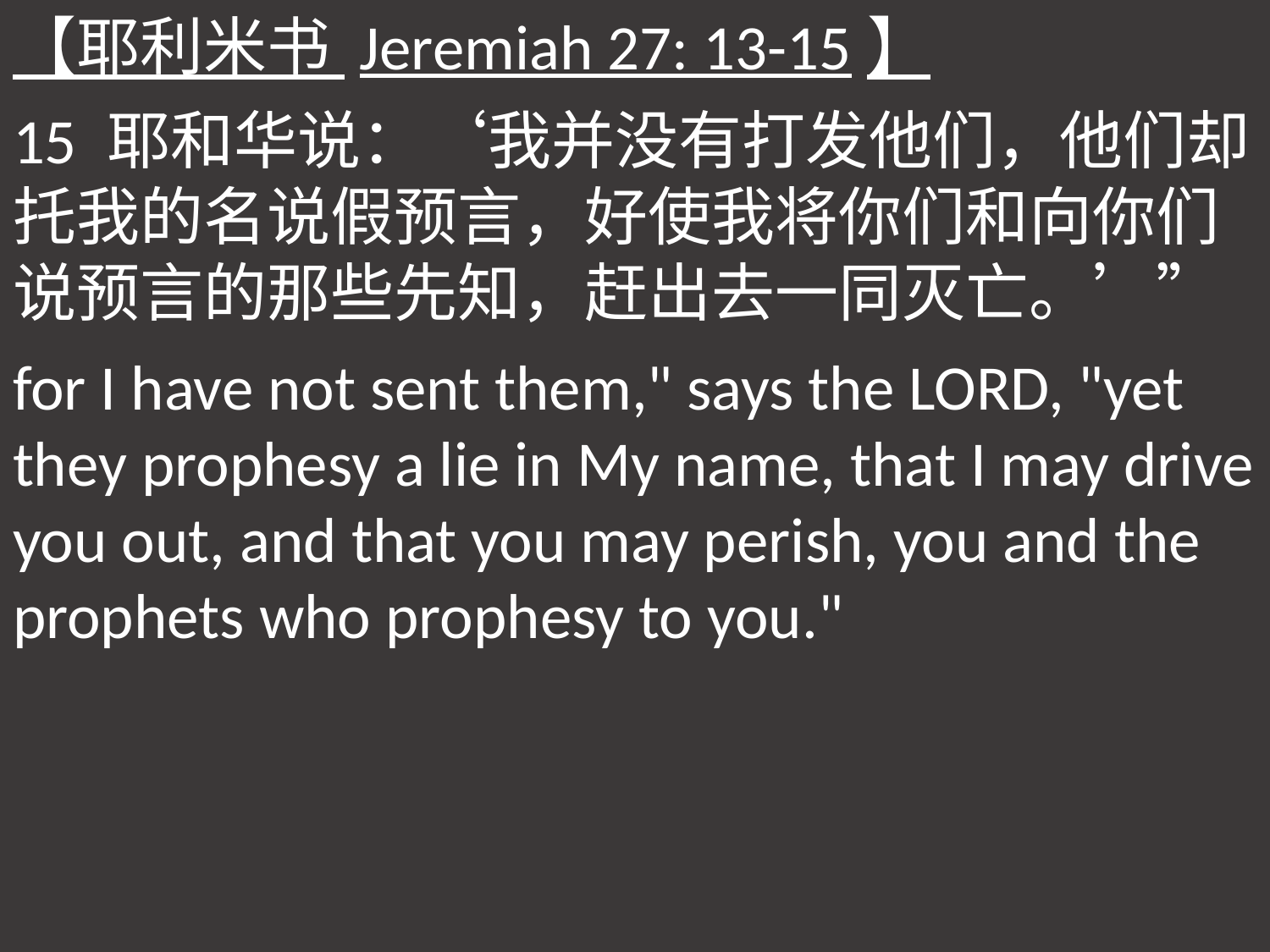

【耶利米书 Jeremiah 27: 13-15】
15 耶和华说：‘我并没有打发他们，他们却托我的名说假预言，好使我将你们和向你们说预言的那些先知，赶出去一同灭亡。’”
for I have not sent them," says the LORD, "yet they prophesy a lie in My name, that I may drive you out, and that you may perish, you and the prophets who prophesy to you."